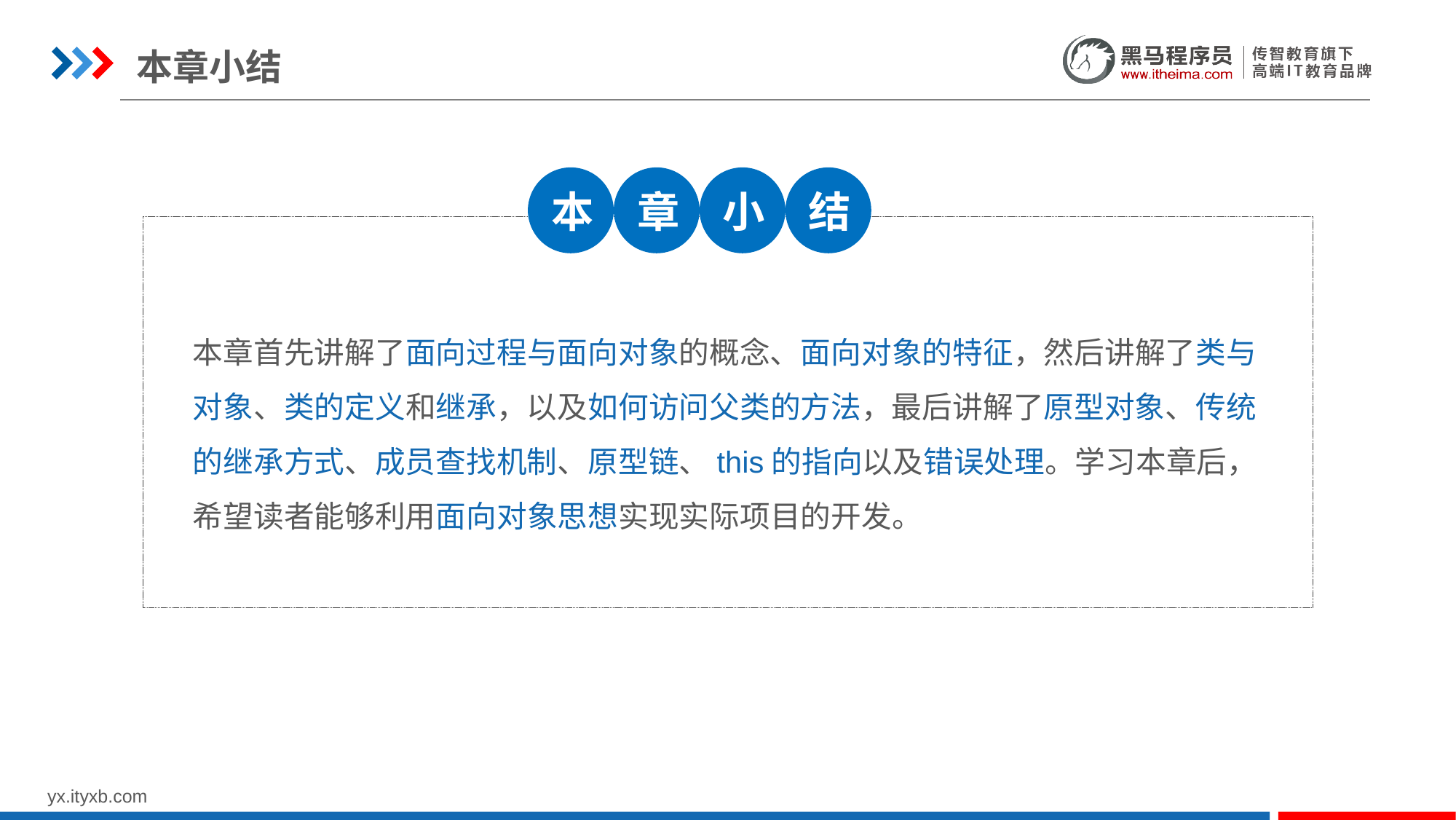

本章小结
本
章
小
结

本章首先讲解了面向过程与面向对象的概念、面向对象的特征，然后讲解了类与对象、类的定义和继承，以及如何访问父类的方法，最后讲解了原型对象、传统的继承方式、成员查找机制、原型链、this的指向以及错误处理。学习本章后，希望读者能够利用面向对象思想实现实际项目的开发。